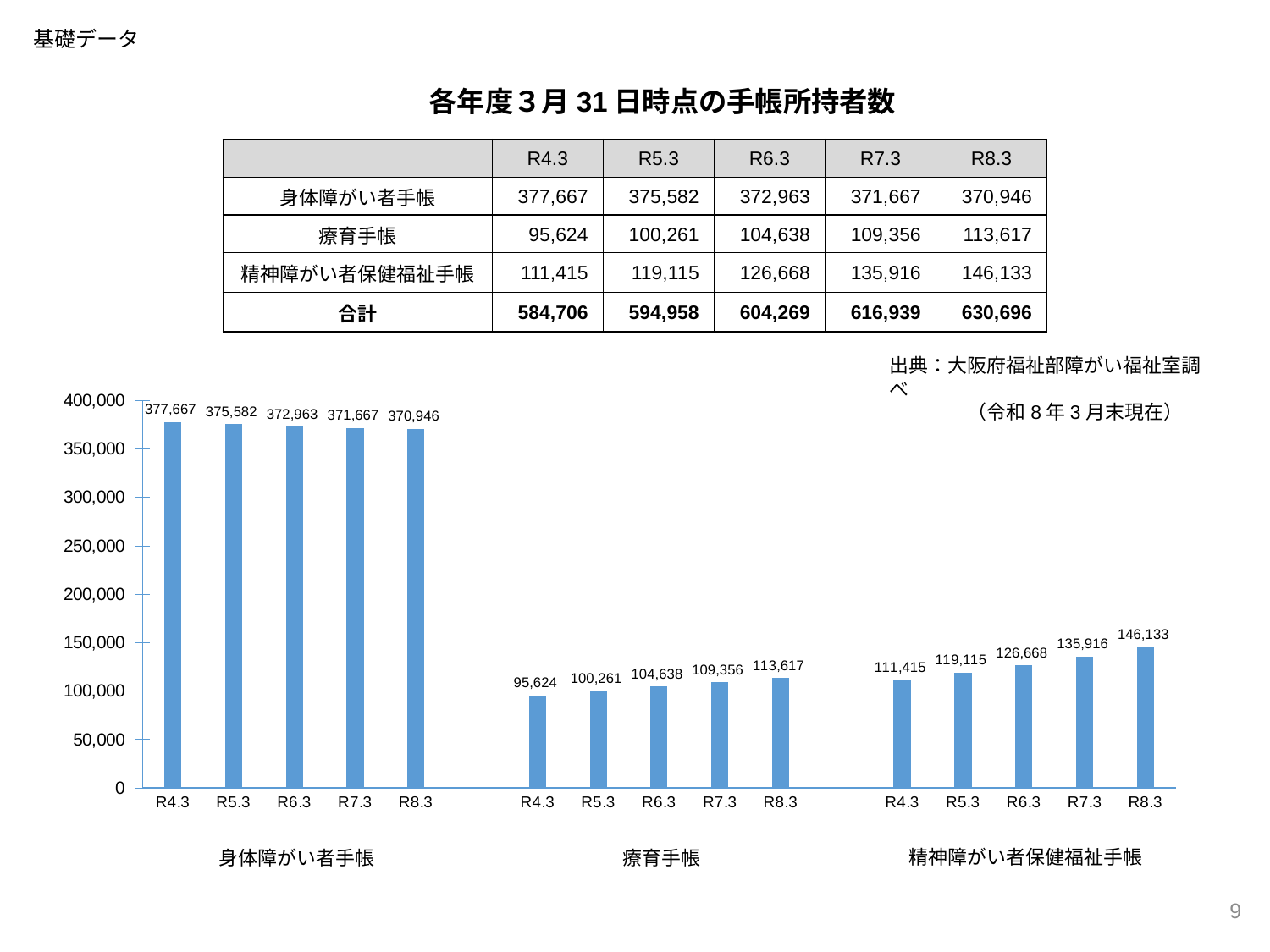

基礎データ
各年度３月31日時点の手帳所持者数
|  | R4.3 | R5.3 | R6.3 | R7.3 | R8.3 |
| --- | --- | --- | --- | --- | --- |
| 身体障がい者手帳 | 377,667 | 375,582 | 372,963 | 371,667 | 370,946 |
| 療育手帳 | 95,624 | 100,261 | 104,638 | 109,356 | 113,617 |
| 精神障がい者保健福祉手帳 | 111,415 | 119,115 | 126,668 | 135,916 | 146,133 |
| 合計 | 584,706 | 594,958 | 604,269 | 616,939 | 630,696 |
出典：大阪府福祉部障がい福祉室調べ
　　　　（令和8年3月末現在）

### Chart

| Category |  |
|---|---|
| R4.3 | 377667.0 |
| R5.3 | 375582.0 |
| R6.3 | 372963.0 |
| R7.3 | 371667.0 |
| R8.3 | 370946.0 |
|  | None |
| R4.3 | 95624.0 |
| R5.3 | 100261.0 |
| R6.3 | 104638.0 |
| R7.3 | 109356.0 |
| R8.3 | 113617.0 |
|  | None |
| R4.3 | 111415.0 |
| R5.3 | 119115.0 |
| R6.3 | 126668.0 |
| R7.3 | 135916.0 |
| R8.3 | 146133.0 |
精神障がい者保健福祉手帳
身体障がい者手帳
療育手帳
9